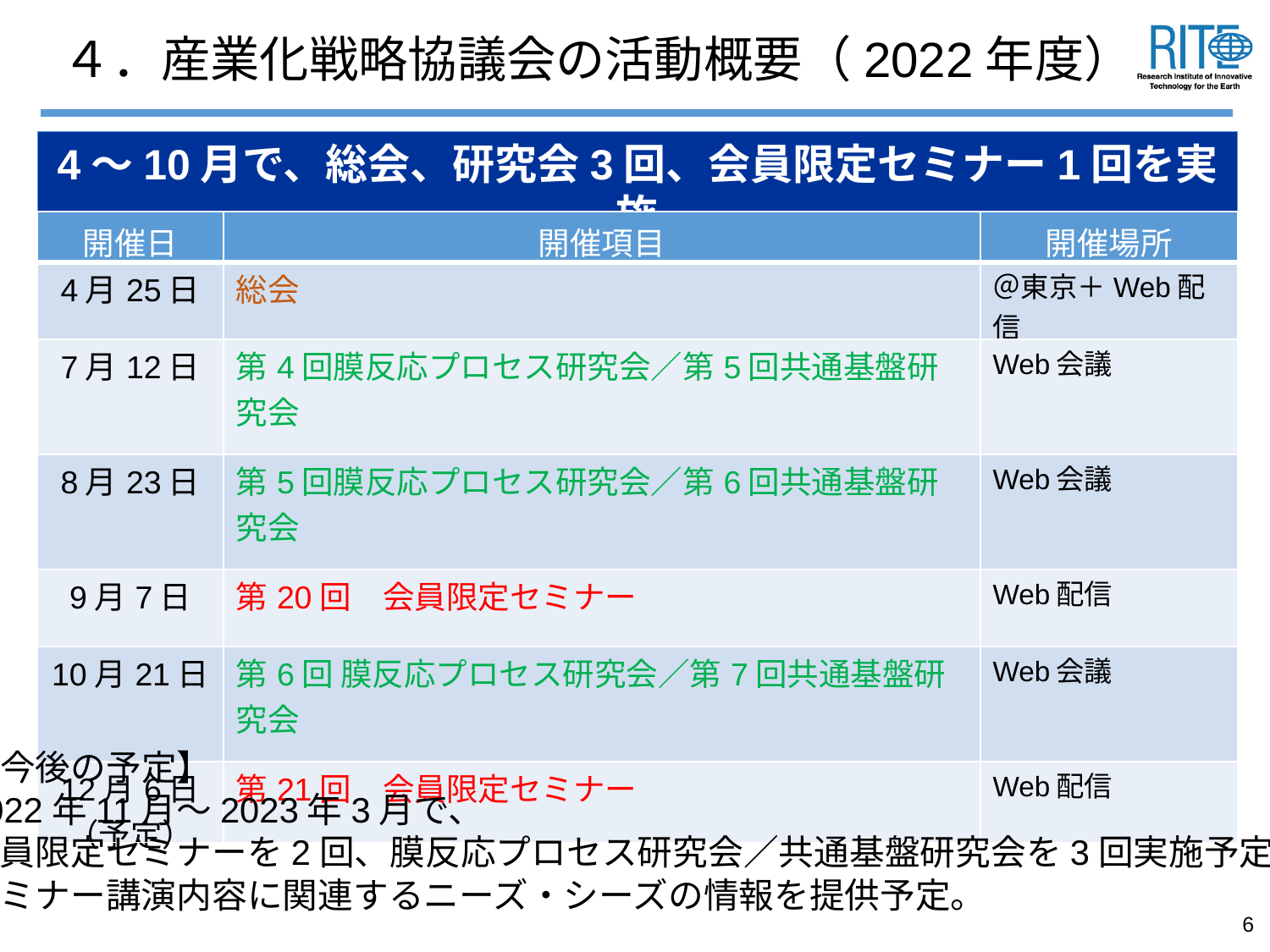

# ４．産業化戦略協議会の活動概要（2022年度）
4～10月で、総会、研究会3回、会員限定セミナー1回を実施
| 開催日 | 開催項目 | 開催場所 |
| --- | --- | --- |
| 4月25日 | 総会 | ＠東京＋Web配信 |
| 7月12日 | 第4回膜反応プロセス研究会／第5回共通基盤研究会 | Web会議 |
| 8月23日 | 第5回膜反応プロセス研究会／第6回共通基盤研究会 | Web会議 |
| 9月7日 | 第20回　会員限定セミナー | Web配信 |
| 10月21日 | 第6回 膜反応プロセス研究会／第7回共通基盤研究会 | Web会議 |
| 12月6日 （予定） | 第21回　会員限定セミナー | Web配信 |
【今後の予定】
2022年11月～2023年3月で、
会員限定セミナーを2回、膜反応プロセス研究会／共通基盤研究会を3回実施予定。
セミナー講演内容に関連するニーズ・シーズの情報を提供予定。
6